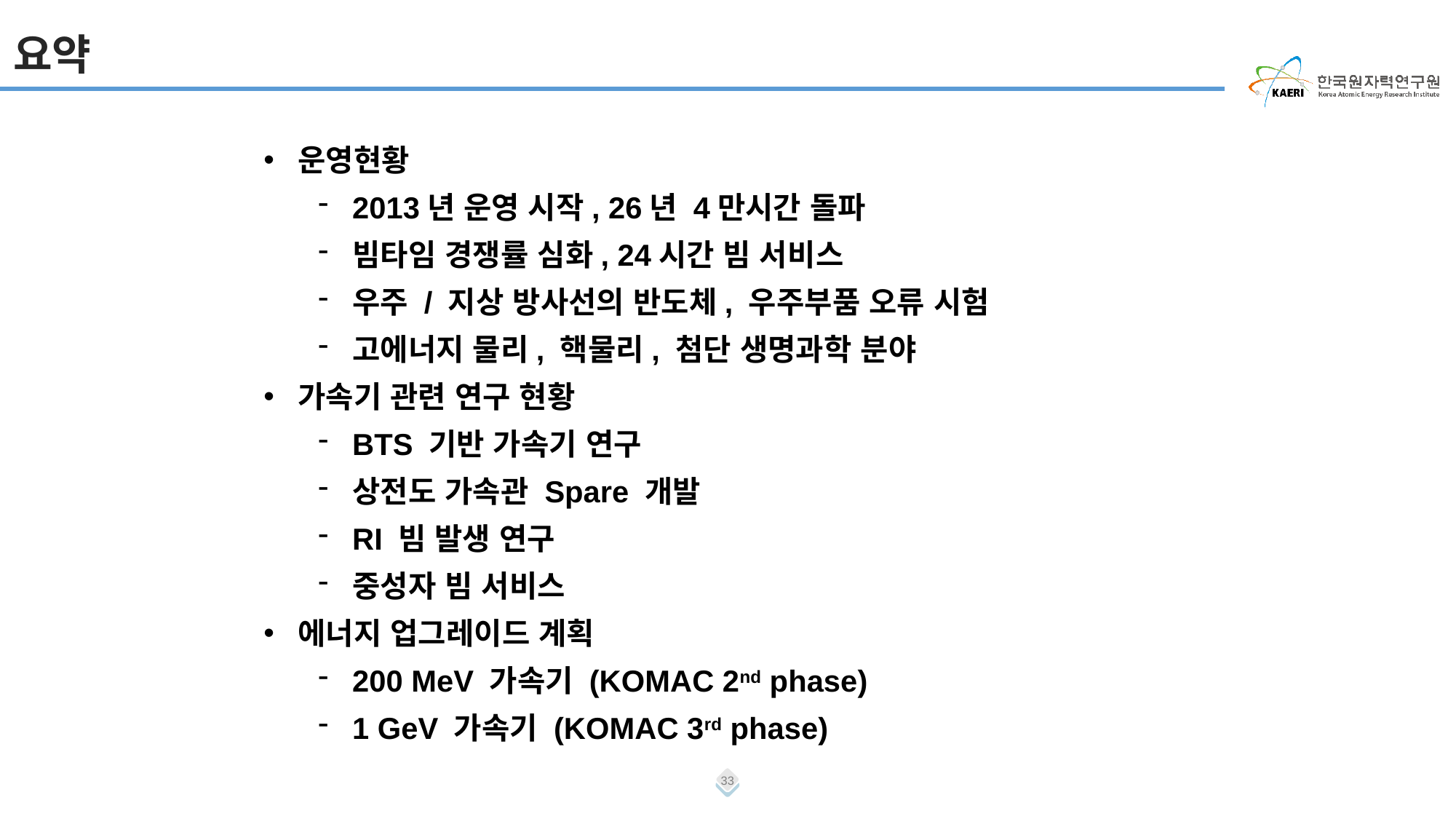

요약
운영현황
2013년 운영 시작, 26년 4만시간 돌파
빔타임 경쟁률 심화, 24시간 빔 서비스
우주 / 지상 방사선의 반도체, 우주부품 오류 시험
고에너지 물리, 핵물리, 첨단 생명과학 분야
가속기 관련 연구 현황
BTS 기반 가속기 연구
상전도 가속관 Spare 개발
RI 빔 발생 연구
중성자 빔 서비스
에너지 업그레이드 계획
200 MeV 가속기 (KOMAC 2nd phase)
1 GeV 가속기 (KOMAC 3rd phase)